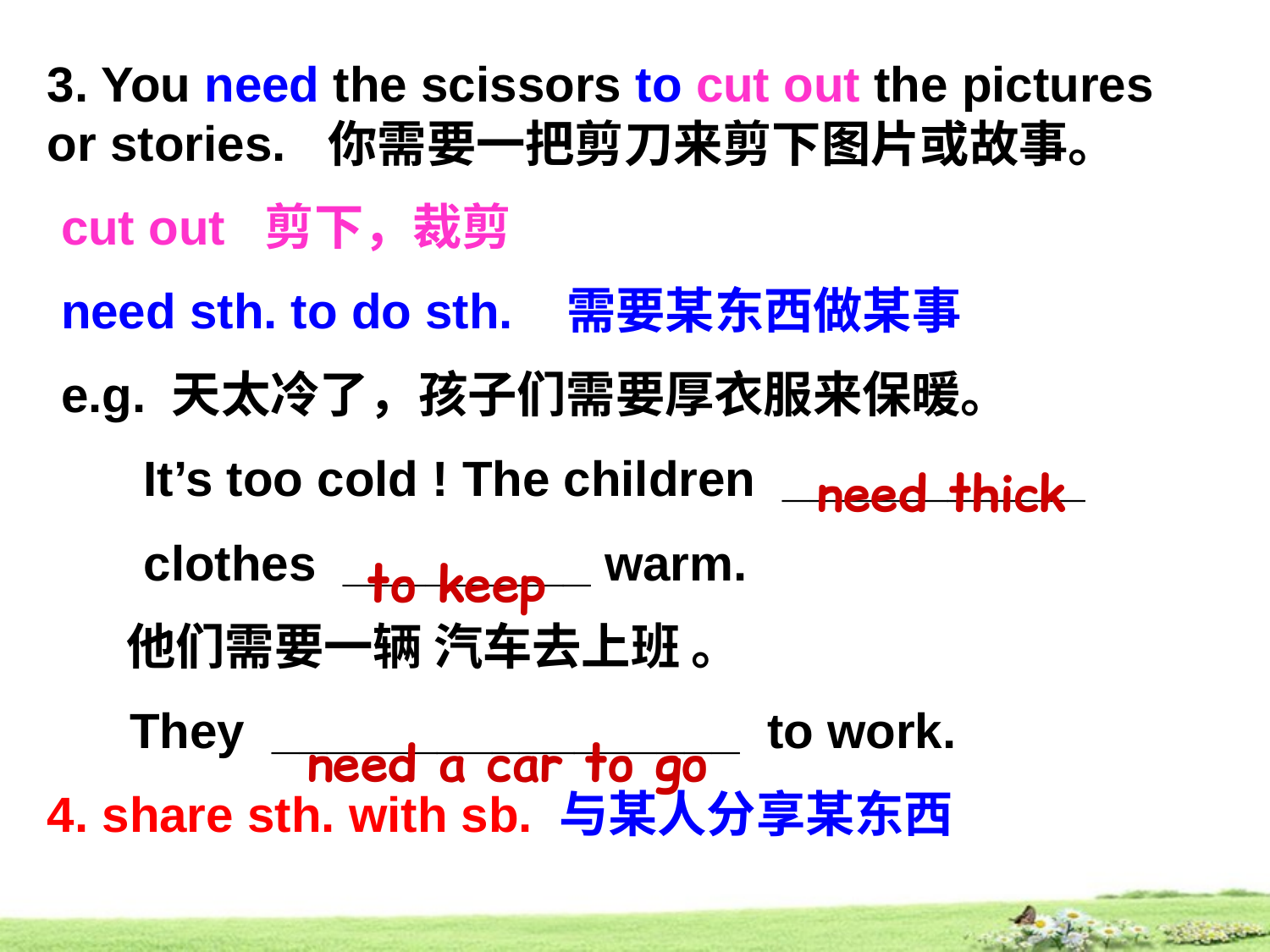

3. You need the scissors to cut out the pictures or stories.
 cut out  剪下，裁剪
 need sth. to do sth.   需要某东西做某事
 e.g. 天太冷了，孩子们需要厚衣服来保暖。
       It’s too cold ! The children  ___________
       clothes  _________ warm.
      他们需要一辆 汽车去上班 。
      They  _________________  to work.
4. share sth. with sb. 与某人分享某东西
你需要一把剪刀来剪下图片或故事。
need thick
to keep
need a car to go